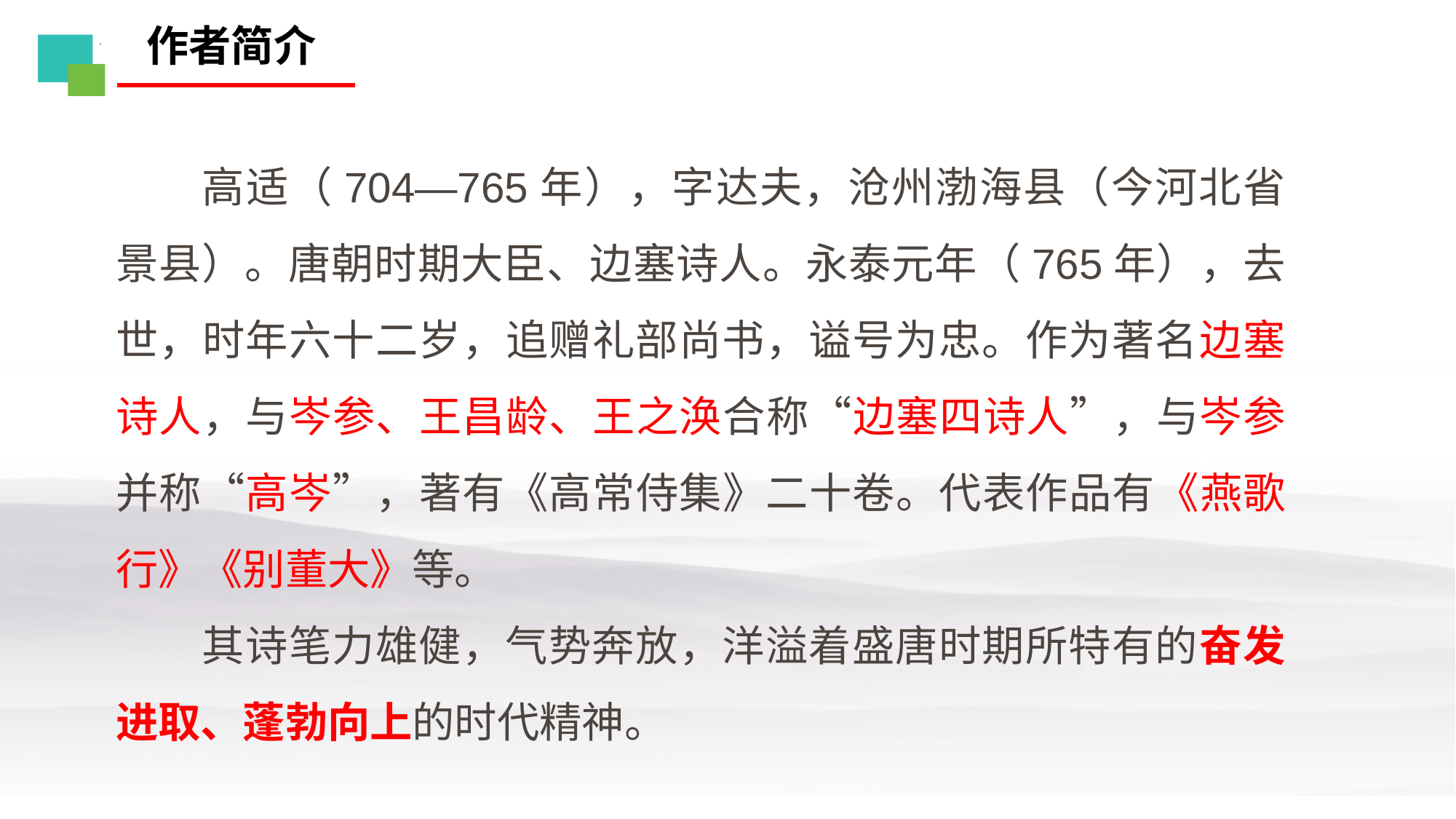

作者简介

高适（704—765年），字达夫，沧州渤海县（今河北省景县）。唐朝时期大臣、边塞诗人。永泰元年（765年），去世，时年六十二岁，追赠礼部尚书，谥号为忠。作为著名边塞诗人，与岑参、王昌龄、王之涣合称“边塞四诗人”，与岑参并称“高岑”，著有《高常侍集》二十卷。代表作品有《燕歌行》《别董大》等。
其诗笔力雄健，气势奔放，洋溢着盛唐时期所特有的奋发进取、蓬勃向上的时代精神。